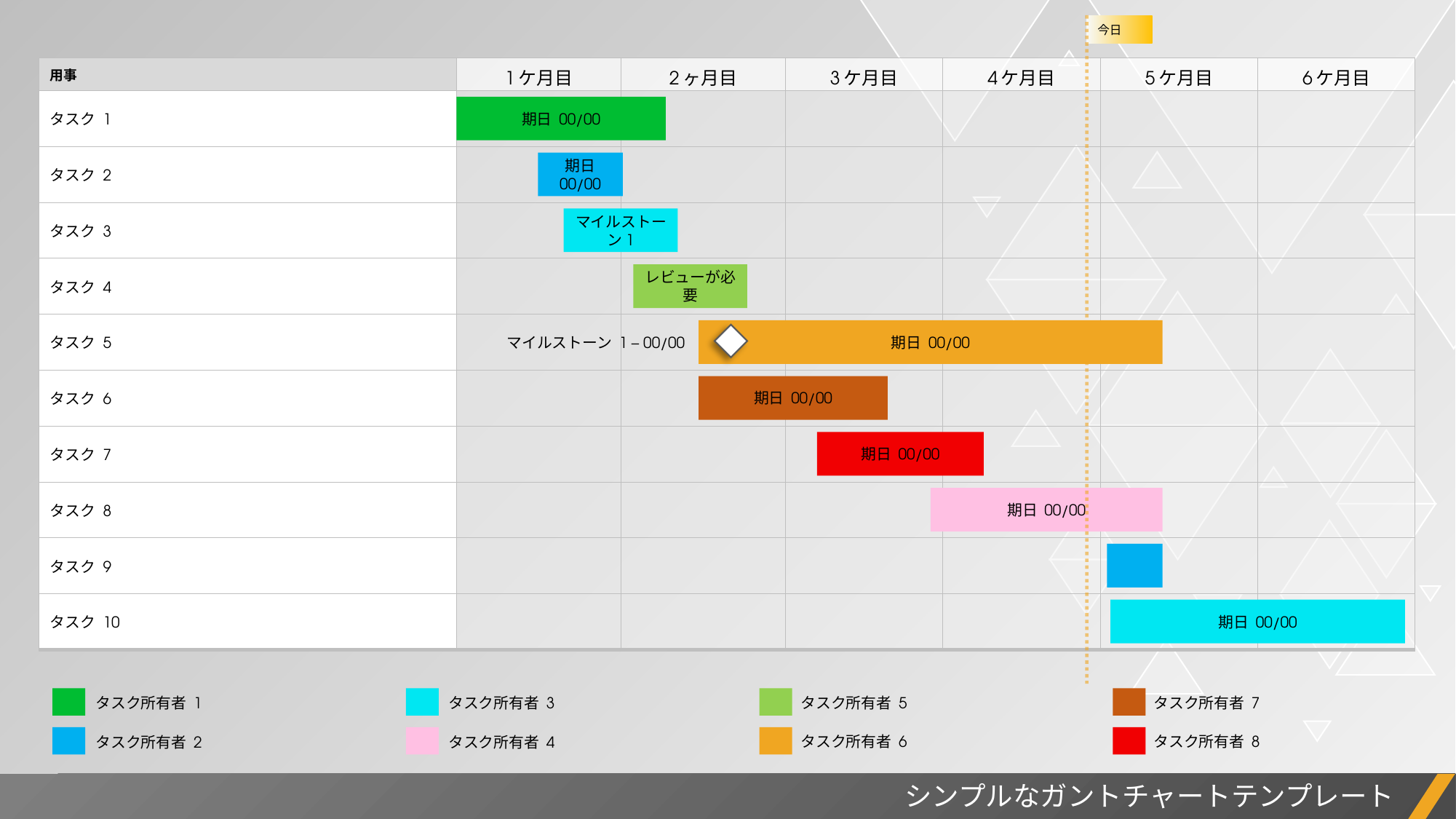

今日
| 用事 | 1ケ月目 | 2ヶ月目 | 3ケ月目 | 4ケ月目 | 5ケ月目 | 6ケ月目 |
| --- | --- | --- | --- | --- | --- | --- |
| タスク 1 |  |  |  |  |  |  |
| タスク 2 |  |  |  |  |  |  |
| タスク 3 |  |  |  |  |  |  |
| タスク 4 |  |  |  |  |  |  |
| タスク 5 |  |  |  |  |  |  |
| タスク 6 |  |  |  |  |  |  |
| タスク 7 |  |  |  |  |  |  |
| タスク 8 |  |  |  |  |  |  |
| タスク 9 |  |  |  |  |  |  |
| タスク 10 |  |  |  |  |  |  |
期日 00/00
期日 00/00
マイルストーン1
レビューが必要
マイルストーン 1 – 00/00
期日 00/00

期日 00/00
期日 00/00
期日 00/00

期日 00/00
タスク所有者 7
タスク所有者 5
タスク所有者 3

タスク所有者 1

タスク所有者 8
タスク所有者 6
タスク所有者 4

タスク所有者 2

シンプルなガントチャートテンプレート